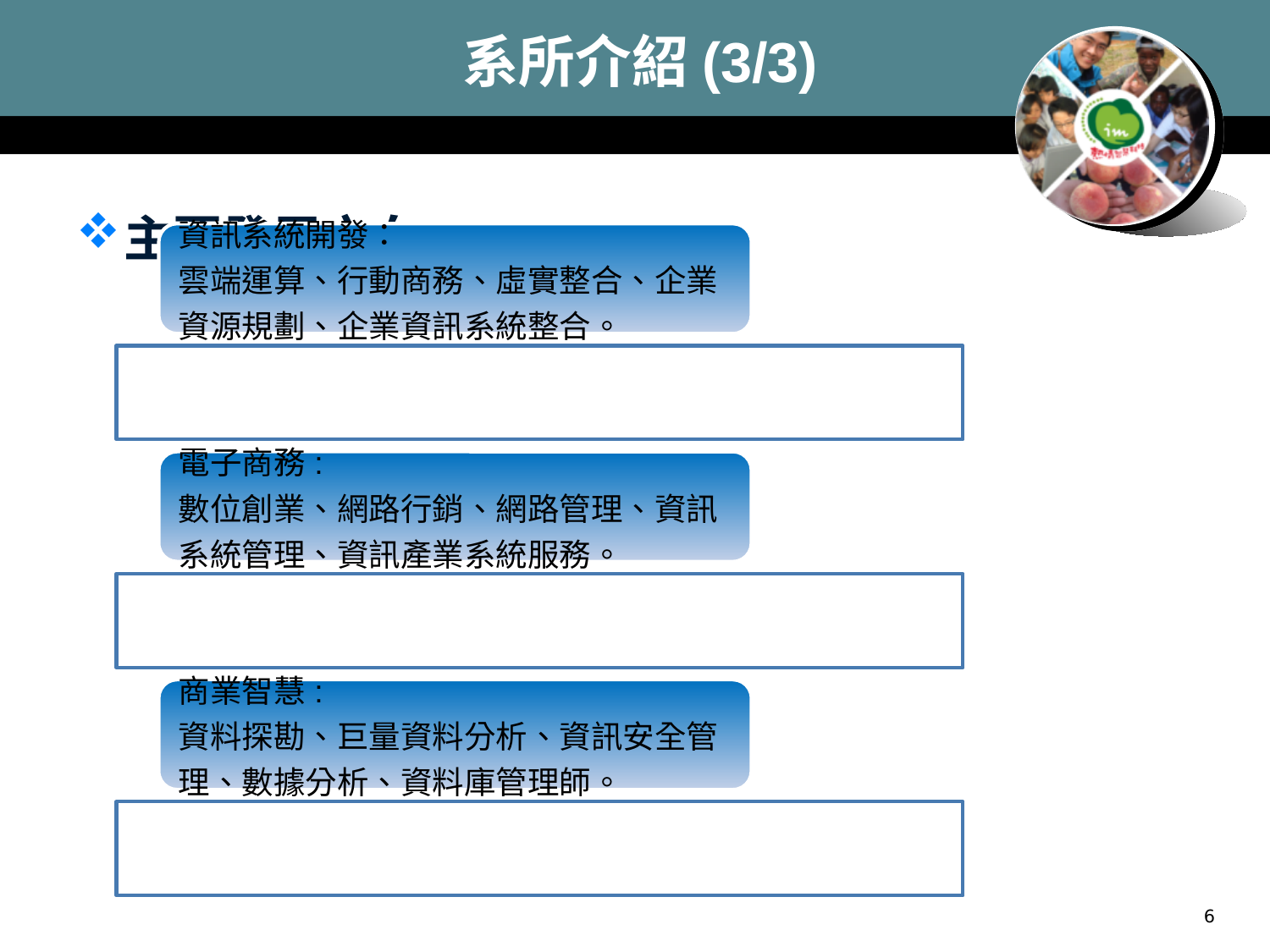

# 系所介紹(3/3)
主要發展方向

資訊系統開發：
雲端運算、行動商務、虛實整合、企業資源規劃、企業資訊系統整合。
電子商務:
數位創業、網路行銷、網路管理、資訊系統管理、資訊產業系統服務。
商業智慧:
資料探勘、巨量資料分析、資訊安全管理、數據分析、資料庫管理師。
6